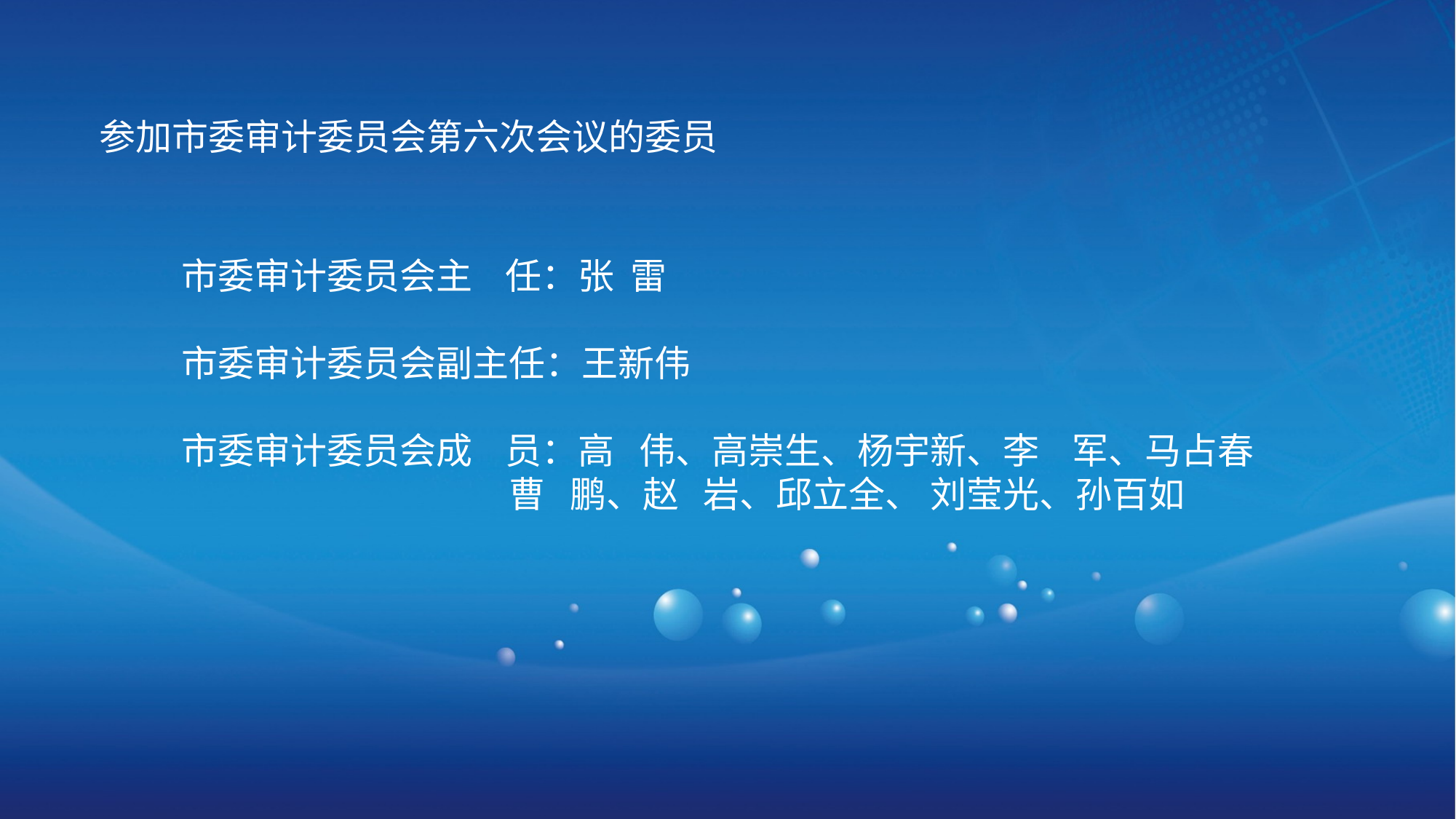

参加市委审计委员会第六次会议的委员
         市委审计委员会主    任：张  雷

         市委审计委员会副主任：王新伟

         市委审计委员会成    员：高   伟、高崇生、杨宇新、李    军、马占春
                                                 曹   鹏、赵   岩、邱立全、 刘莹光、孙百如